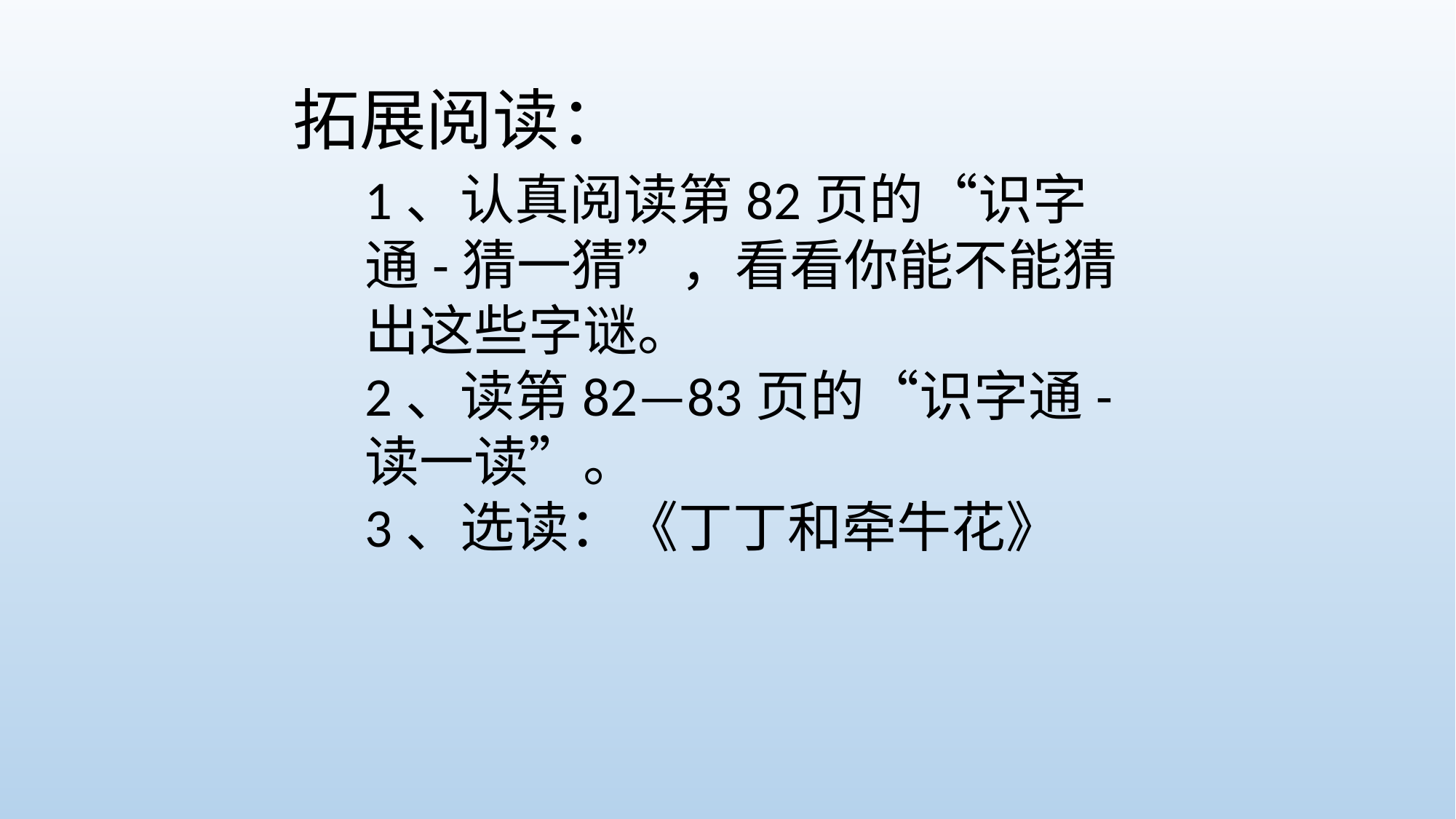

# 拓展阅读：
1、认真阅读第82页的“识字通-猜一猜”，看看你能不能猜出这些字谜。
2、读第82—83页的“识字通-读一读”。
3、选读：《丁丁和牵牛花》